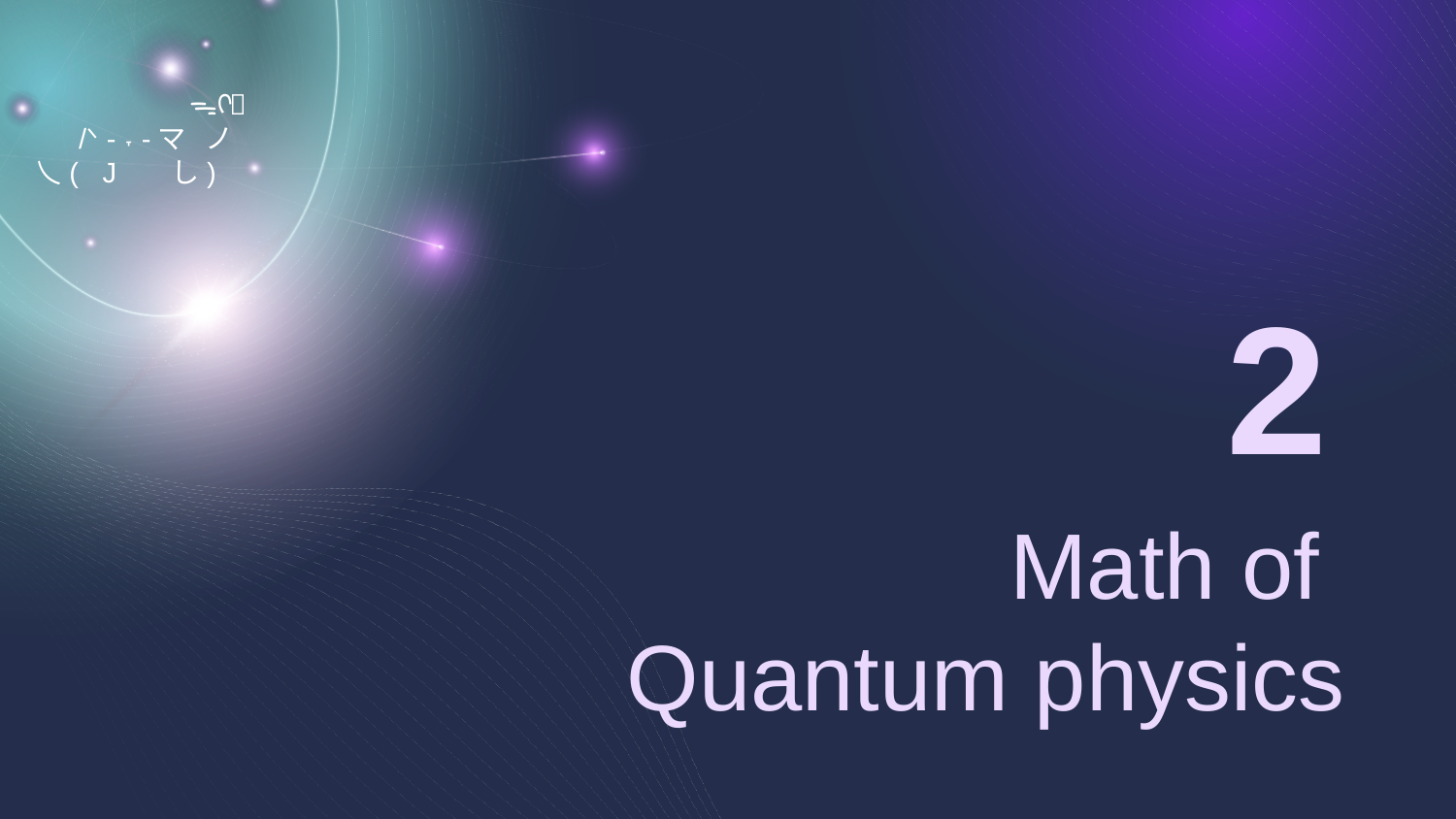

ᯓᡣ𐭩
        /ᐠ - ˕ -マ   ノ
  乀(   J      し)

2
# Math of
Quantum physics